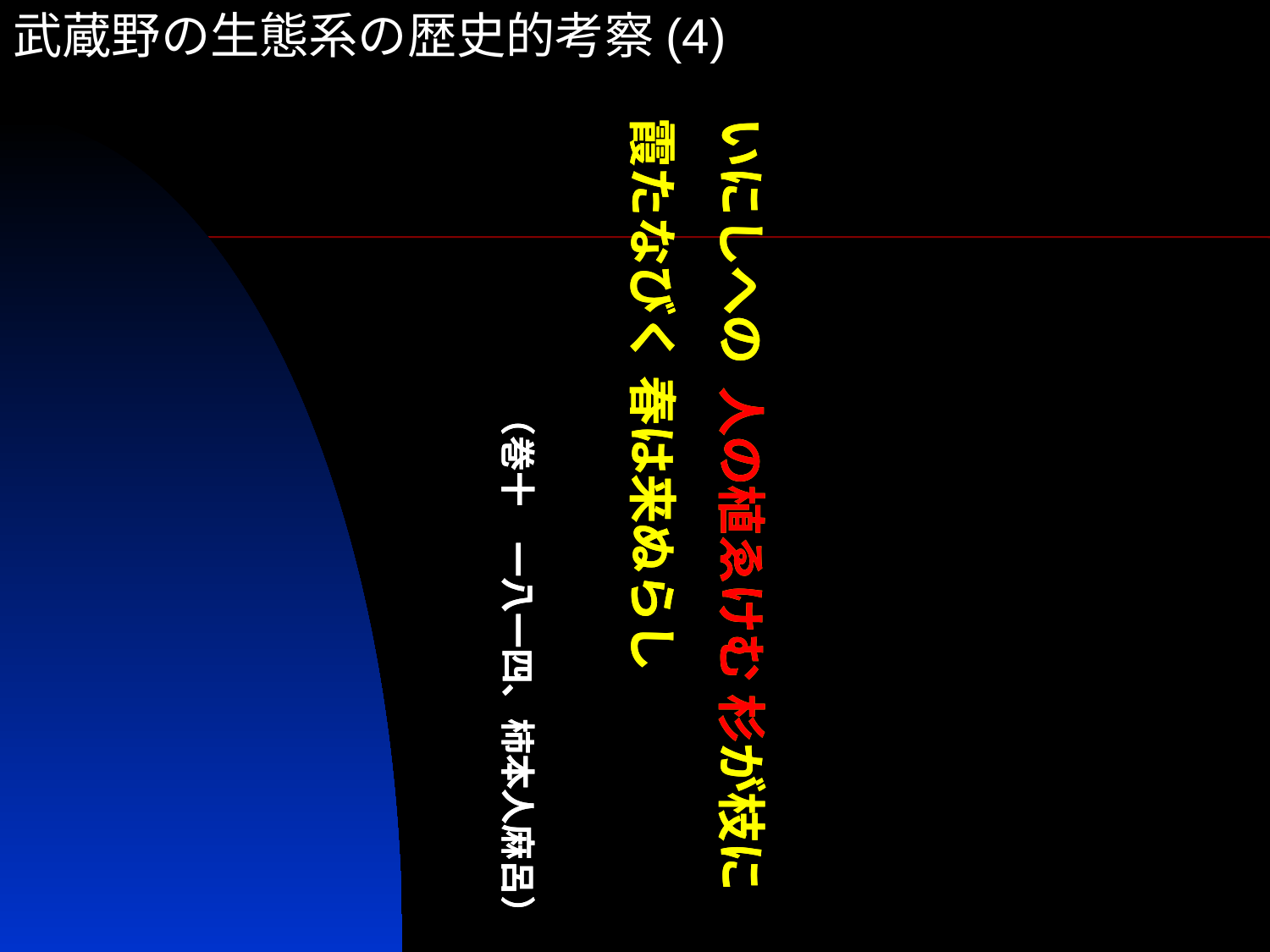

# 武蔵野の生態系の歴史的考察(4)
いにしへの  人の植ゑけむ 杉が枝に
霞たなびく 春は来ぬらし

　　　　　　　　（巻十　一八一四、柿本人麻呂）

いにしへの  人の植ゑけむ 杉が枝に
霞たなびく 春は来ぬらし

　　　　　　　　（巻十　一八一四、柿本人麻呂）